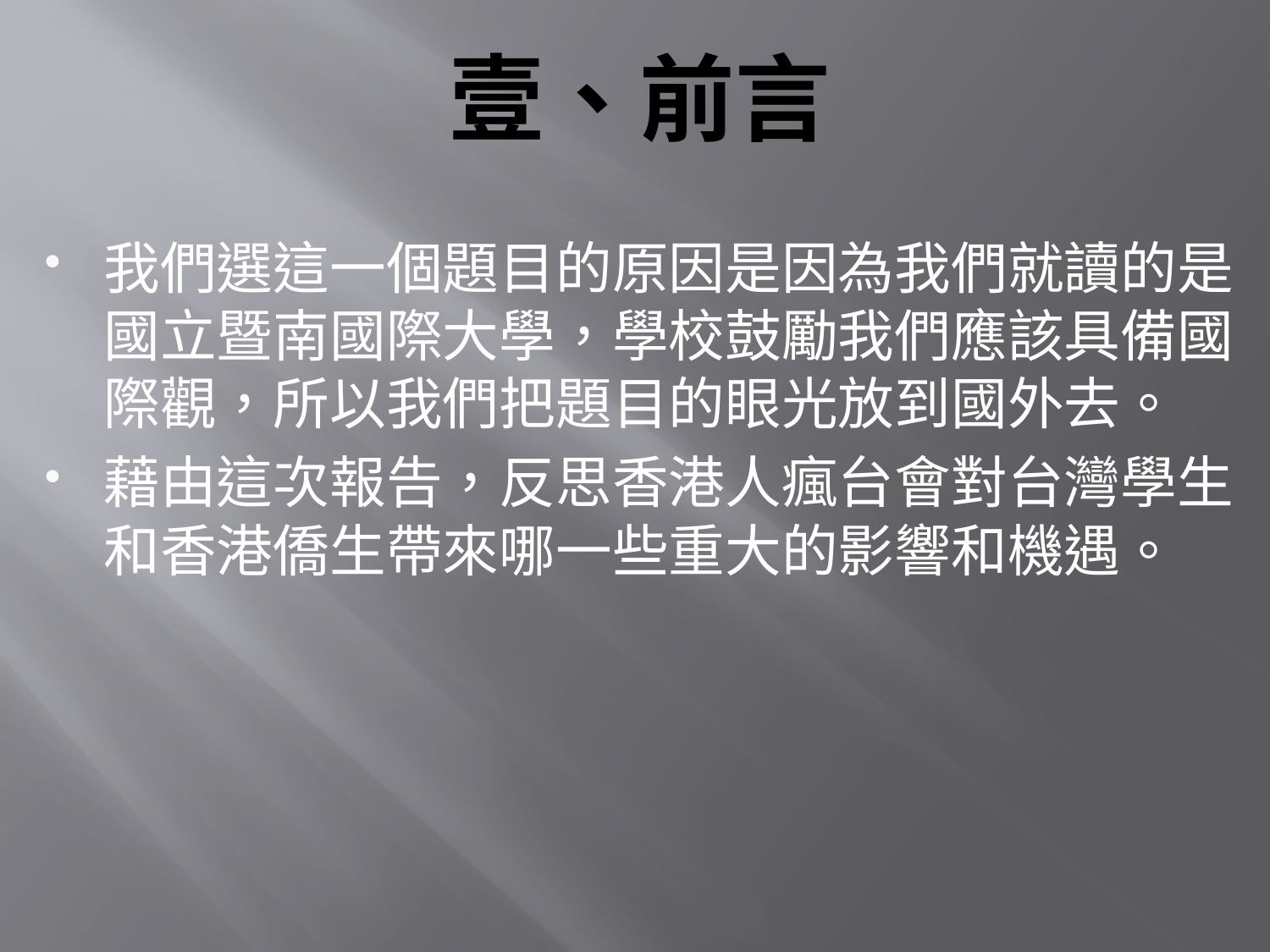

# 壹、前言
我們選這一個題目的原因是因為我們就讀的是國立暨南國際大學，學校鼓勵我們應該具備國際觀，所以我們把題目的眼光放到國外去。
藉由這次報告，反思香港人瘋台會對台灣學生和香港僑生帶來哪一些重大的影響和機遇。